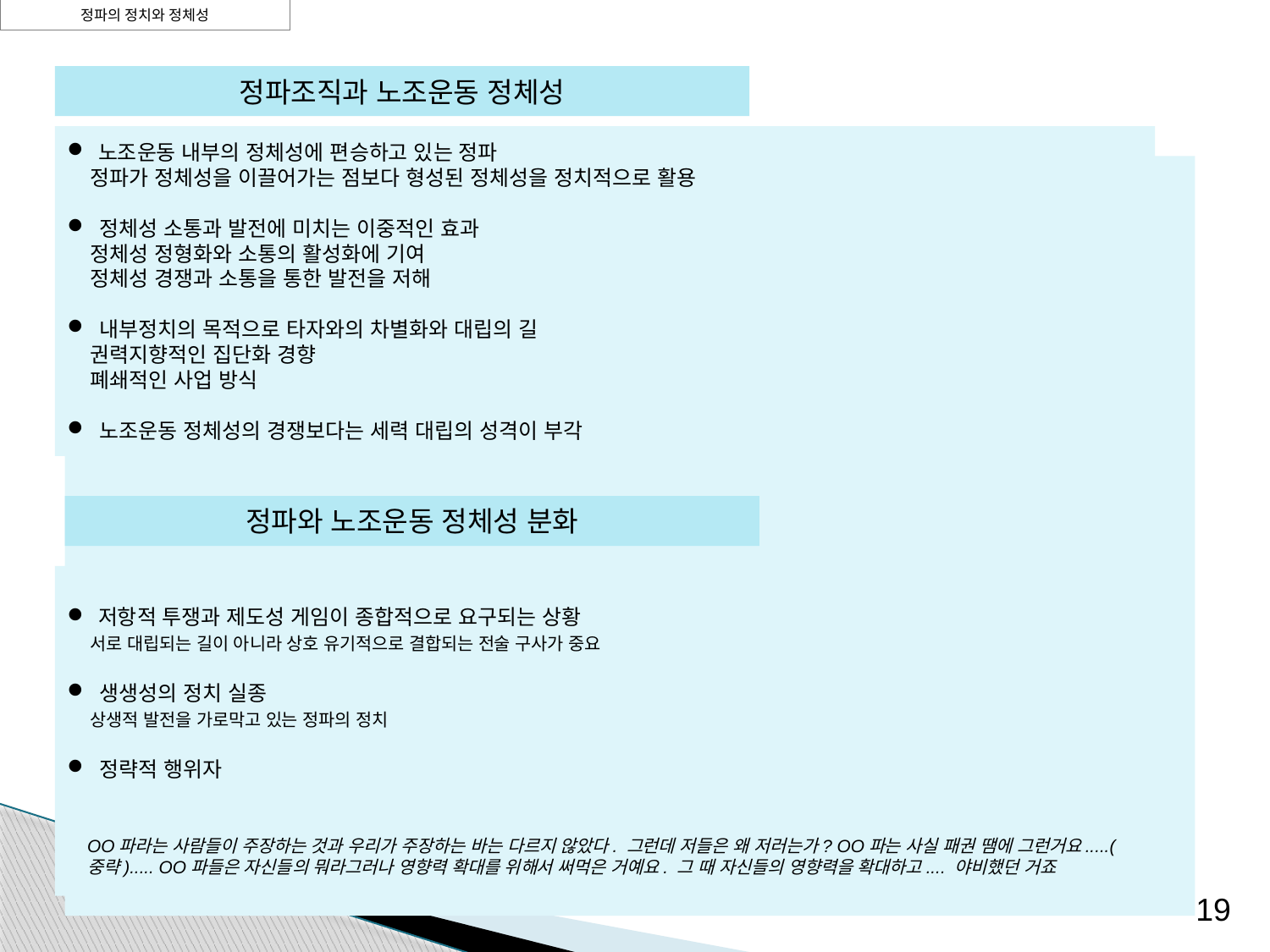

정파의 정치와 정체성
정파조직과 노조운동 정체성
 노조운동 내부의 정체성에 편승하고 있는 정파
   정파가 정체성을 이끌어가는 점보다 형성된 정체성을 정치적으로 활용

 정체성 소통과 발전에 미치는 이중적인 효과
   정체성 정형화와 소통의 활성화에 기여
   정체성 경쟁과 소통을 통한 발전을 저해

 내부정치의 목적으로 타자와의 차별화와 대립의 길
   권력지향적인 집단화 경향
   폐쇄적인 사업 방식

 노조운동 정체성의 경쟁보다는 세력 대립의 성격이 부각

정파와 노조운동 정체성 분화
 저항적 투쟁과 제도성 게임이 종합적으로 요구되는 상황
   서로 대립되는 길이 아니라 상호 유기적으로 결합되는 전술 구사가 중요

 생생성의 정치 실종
   상생적 발전을 가로막고 있는 정파의 정치

 정략적 행위자

OO파라는 사람들이 주장하는 것과 우리가 주장하는 바는 다르지 않았다. 그런데 저들은 왜 저러는가? OO파는 사실 패권 땜에 그런거요.....(중략)..... OO파들은 자신들의 뭐라그러나 영향력 확대를 위해서 써먹은 거예요. 그 때 자신들의 영향력을 확대하고.... 야비했던 거죠
19